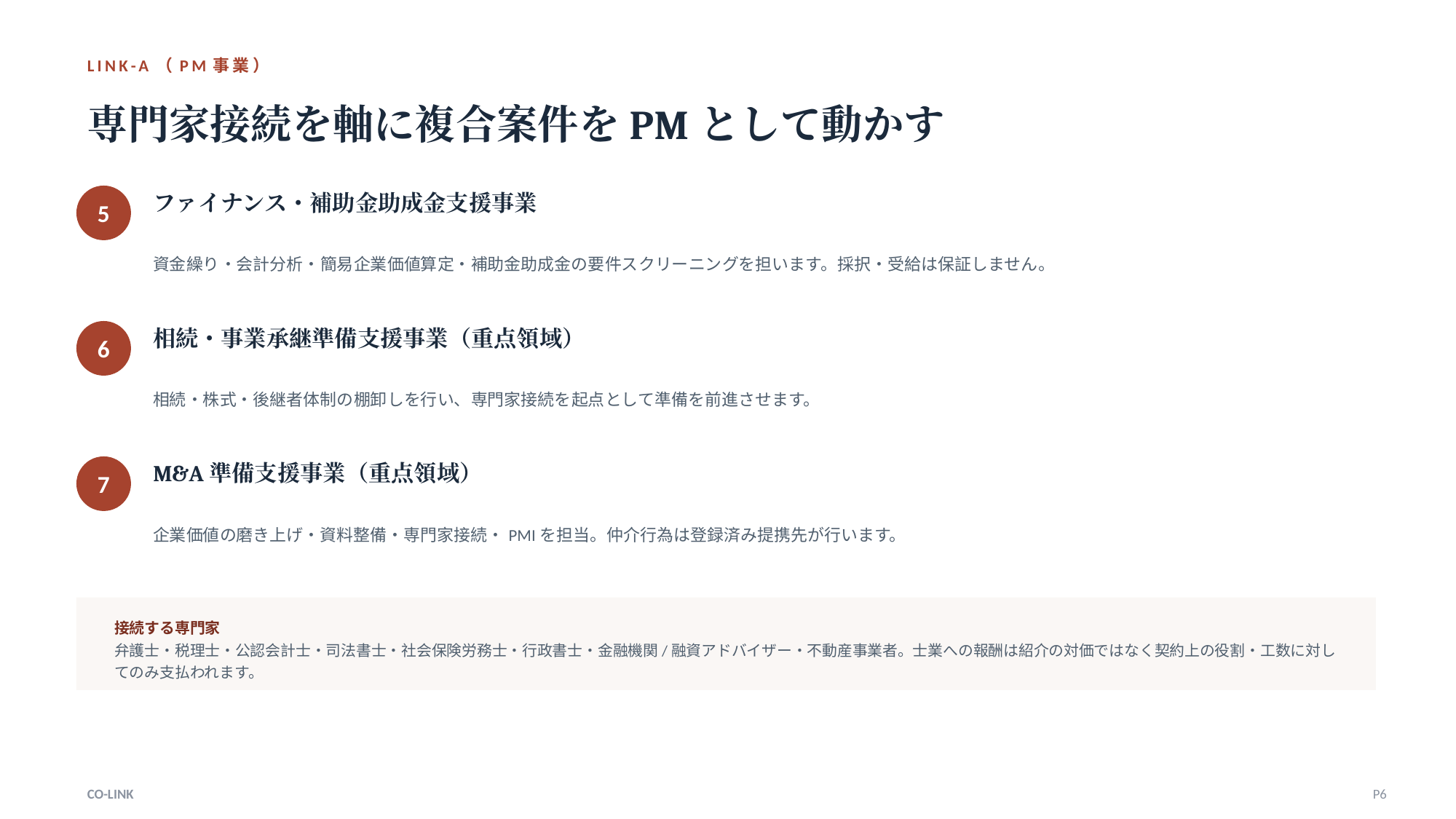

LINK-A（PM事業）
専門家接続を軸に複合案件をPMとして動かす
ファイナンス・補助金助成金支援事業

5
資金繰り・会計分析・簡易企業価値算定・補助金助成金の要件スクリーニングを担います。採択・受給は保証しません。
相続・事業承継準備支援事業（重点領域）

6
相続・株式・後継者体制の棚卸しを行い、専門家接続を起点として準備を前進させます。
M&A準備支援事業（重点領域）

7
企業価値の磨き上げ・資料整備・専門家接続・PMIを担当。仲介行為は登録済み提携先が行います。

接続する専門家
弁護士・税理士・公認会計士・司法書士・社会保険労務士・行政書士・金融機関/融資アドバイザー・不動産事業者。士業への報酬は紹介の対価ではなく契約上の役割・工数に対してのみ支払われます。
CO-LINK
P6